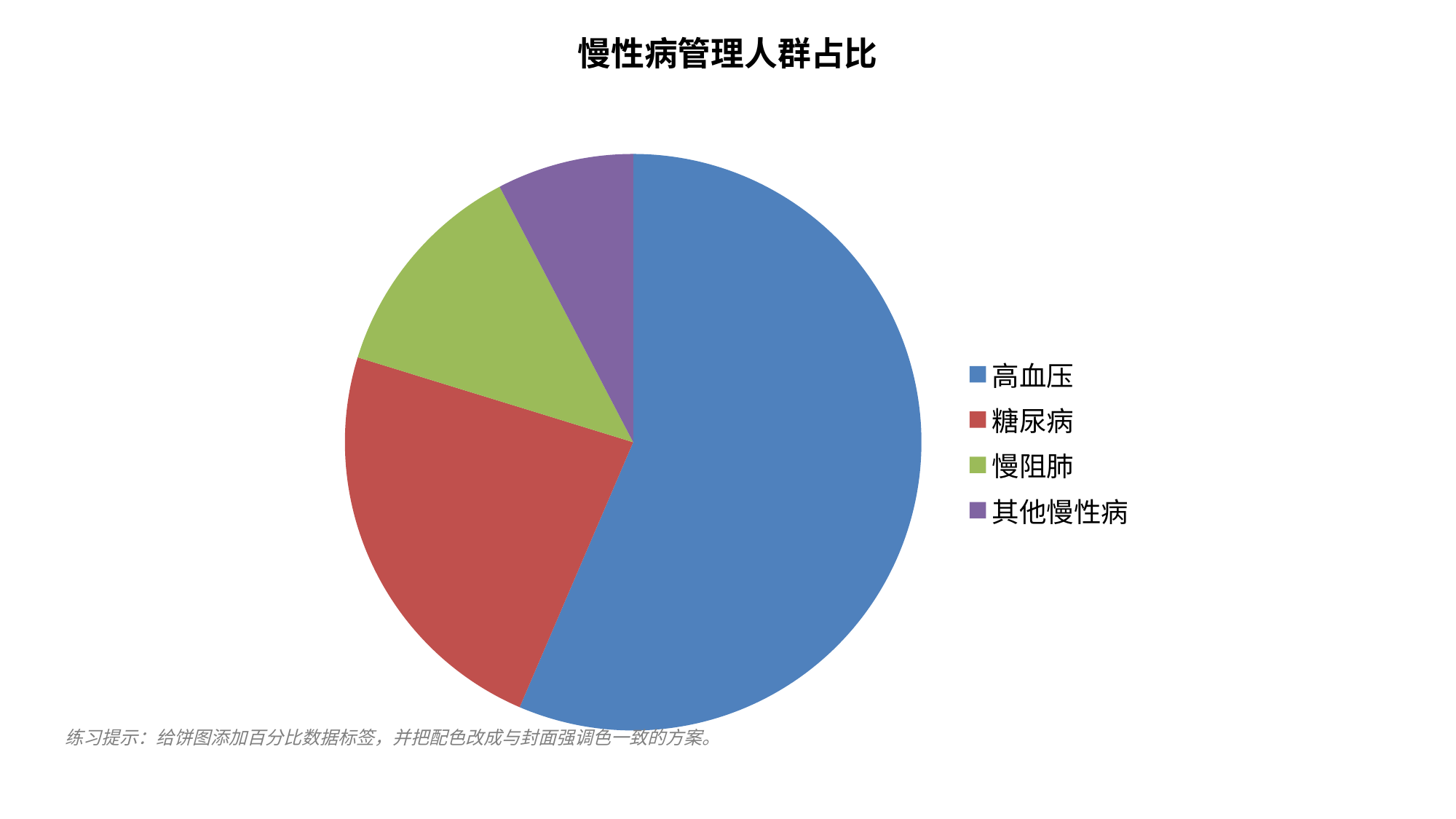

慢性病管理人群占比

### Chart

| Category | 管理人群 |
|---|---|
| 高血压 | 1840.0 |
| 糖尿病 | 760.0 |
| 慢阻肺 | 410.0 |
| 其他慢性病 | 250.0 |
练习提示：给饼图添加百分比数据标签，并把配色改成与封面强调色一致的方案。